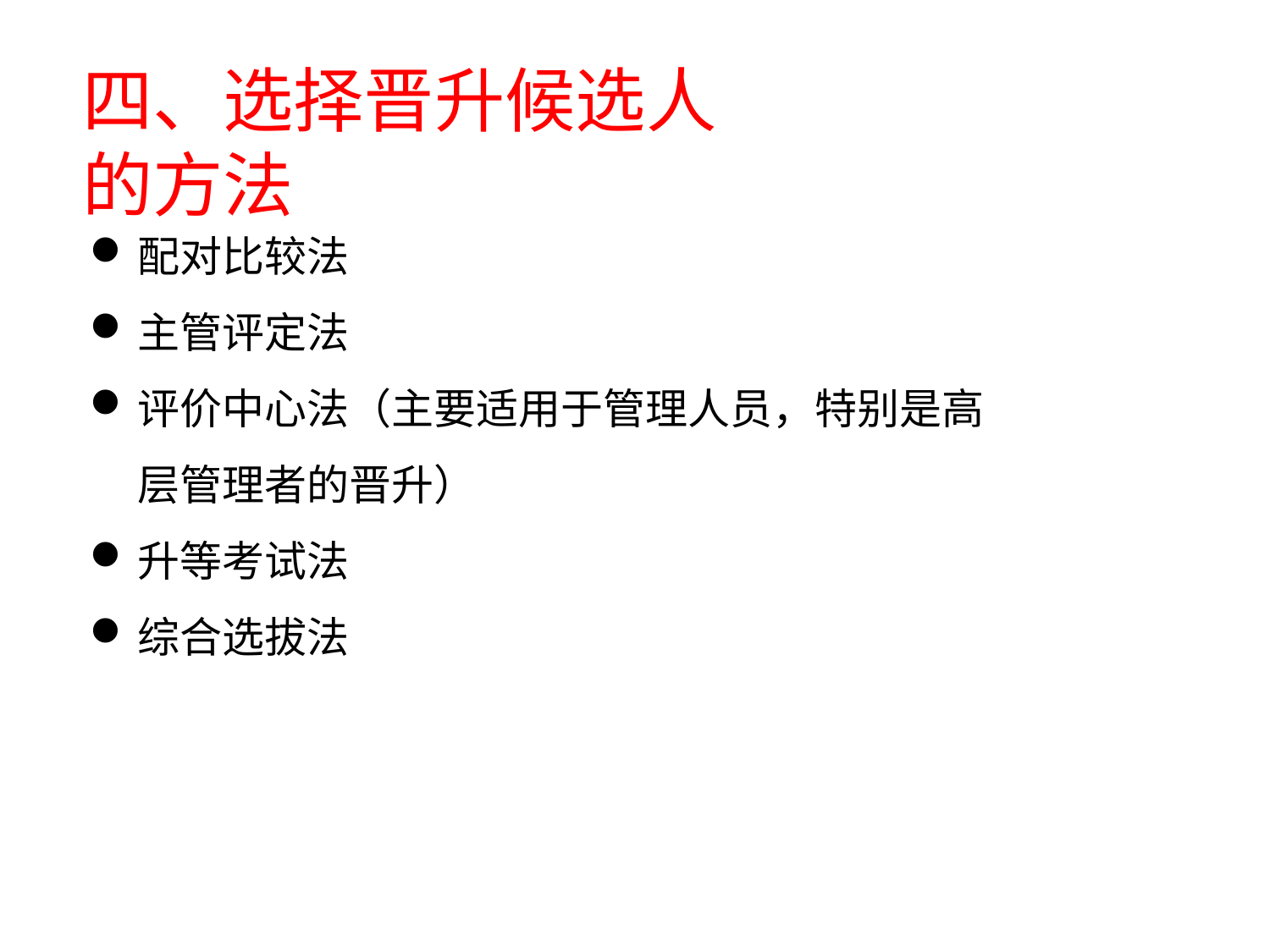

# 四、选择晋升候选人的方法
配对比较法
主管评定法
评价中心法（主要适用于管理人员，特别是高层管理者的晋升）
升等考试法
综合选拔法